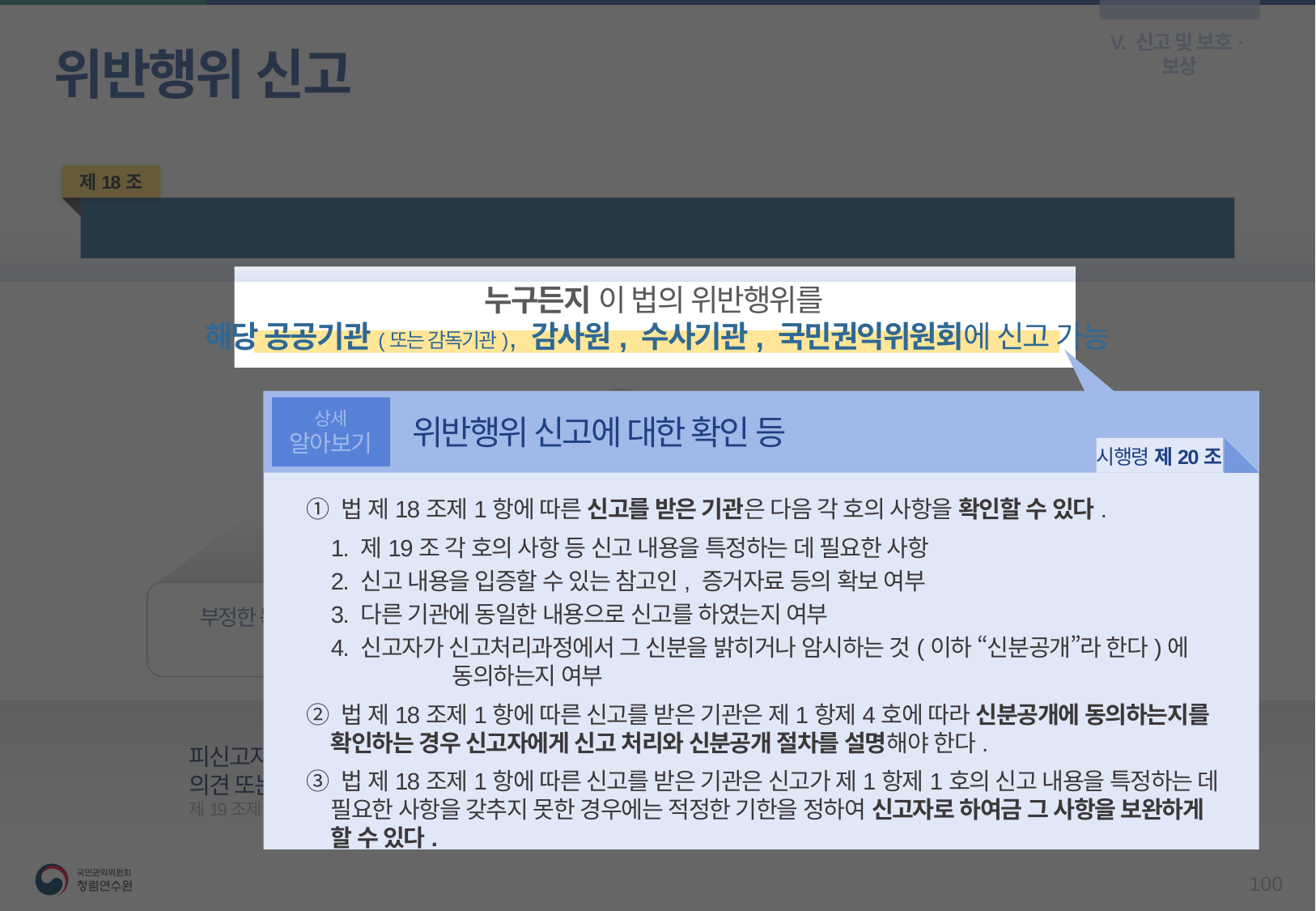

V. 신고 및 보호·보상

위반행위 신고

제18조

위반행위의 신고
누구든지 이 법의 위반행위를
해당 공공기관(또는 감독기관), 감사원, 수사기관, 국민권익위원회에 신고 가능

상세
알아보기
위반행위 신고에 대한 확인 등
시행령 제20조

① 법 제18조제1항에 따른 신고를 받은 기관은 다음 각 호의 사항을 확인할 수 있다.
	1. 제19조 각 호의 사항 등 신고 내용을 특정하는 데 필요한 사항
	2. 신고 내용을 입증할 수 있는 참고인, 증거자료 등의 확보 여부
	3. 다른 기관에 동일한 내용으로 신고를 하였는지 여부
	4. 신고자가 신고처리과정에서 그 신분을 밝히거나 암시하는 것(이하 “신분공개”라 한다)에 	동의하는지 여부
② 법 제18조제1항에 따른 신고를 받은 기관은 제1항제4호에 따라 신분공개에 동의하는지를 확인하는 경우 신고자에게 신고 처리와 신분공개 절차를 설명해야 한다.
③ 법 제18조제1항에 따른 신고를 받은 기관은 신고가 제1항제1호의 신고 내용을 특정하는 데 필요한 사항을 갖추지 못한 경우에는 적정한 기한을 정하여 신고자로 하여금 그 사항을 보완하게 할 수 있다.

신고내용이 거짓임을 알고 있었던 경우, 신고와 관련하여 금품이나 특혜를 요구한 경우,
그 밖의 부정한 목적으로 신고한 경우 등은 이 법에 따른 보호ㆍ보상 대상에서 제외
부정한 목적의
신고

국민권익위원회는 신고자에 대한 사실관계 확인에도 불구하고
이첩여부를 결정할 수 없는 경우에 피신고자에게 의견 또는 자료제출 기회를 부여할 수 있도록 함
피신고자에 대한
의견 또는 자료제출 기회 부여
제19조제3항
100